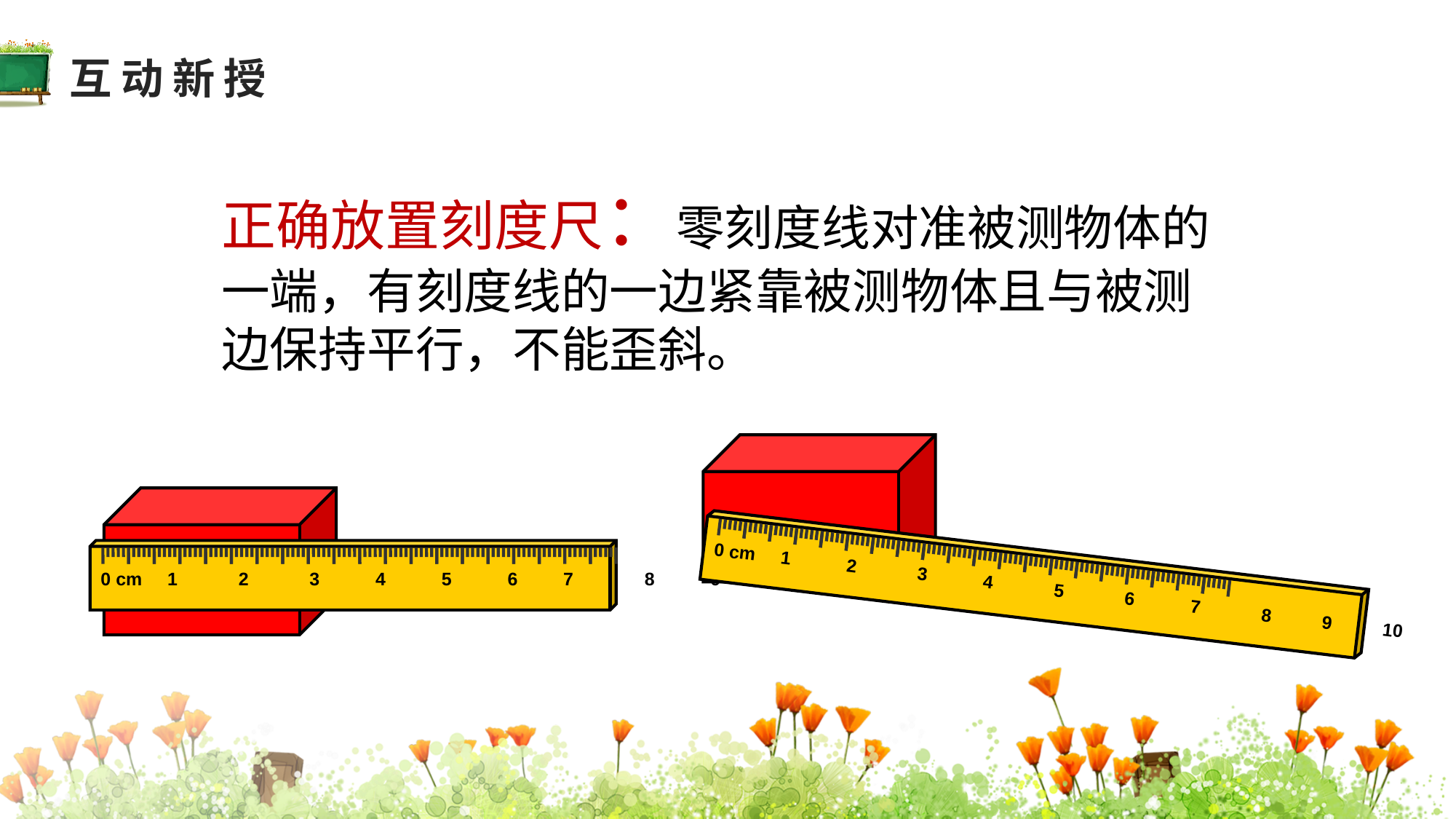

互动新授
正确放置刻度尺：零刻度线对准被测物体的一端，有刻度线的一边紧靠被测物体且与被测边保持平行，不能歪斜。

0 cm     1           2            3           4            5            6           7            8          9          10

0 cm     1            2            3           4           5           6         7              8           9          10